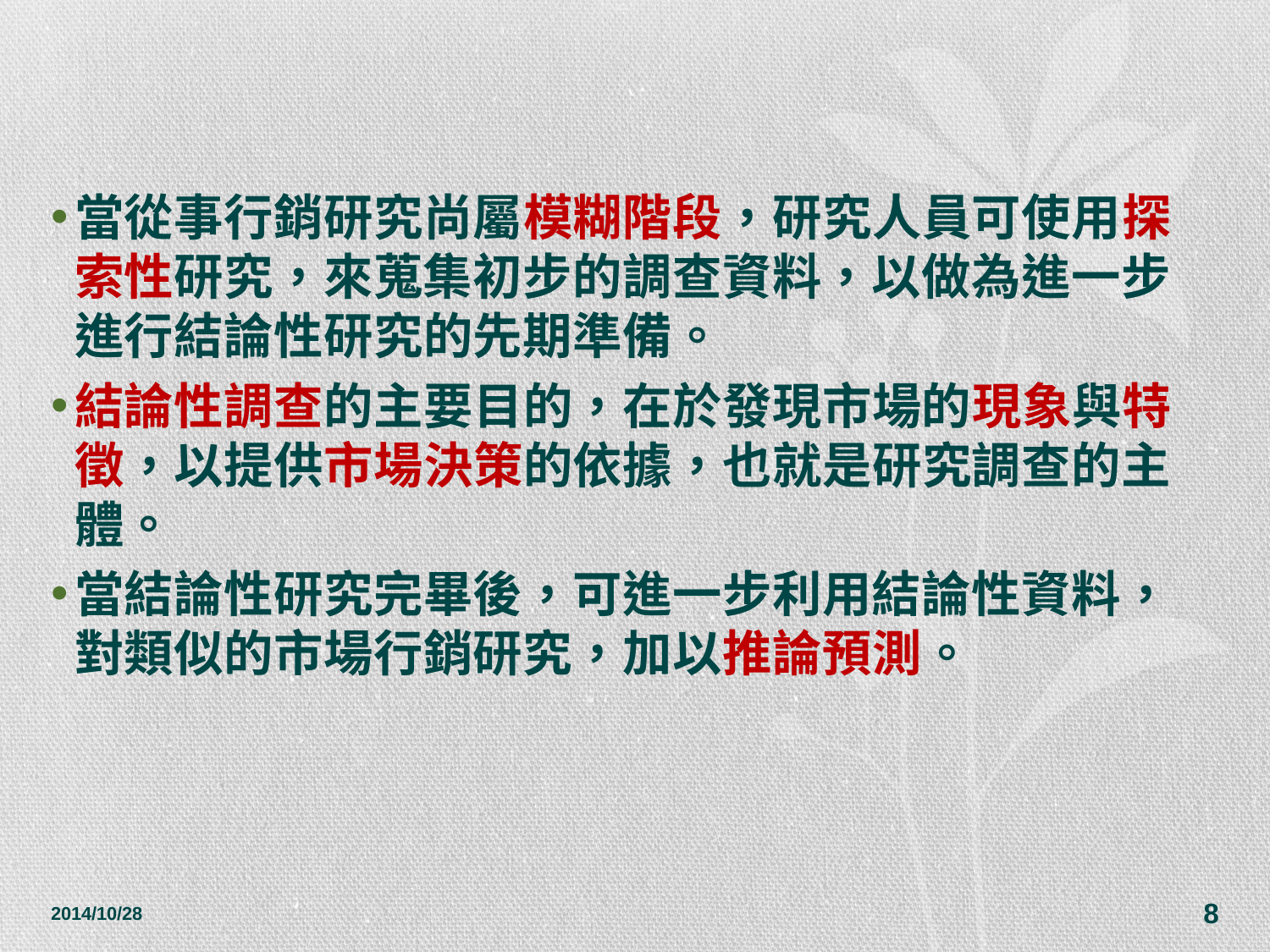

#
當從事行銷研究尚屬模糊階段，研究人員可使用探索性研究，來蒐集初步的調查資料，以做為進一步進行結論性研究的先期準備。
結論性調查的主要目的，在於發現市場的現象與特徵，以提供市場決策的依據，也就是研究調查的主體。
當結論性研究完畢後，可進一步利用結論性資料，對類似的市場行銷研究，加以推論預測。
2014/10/28
8